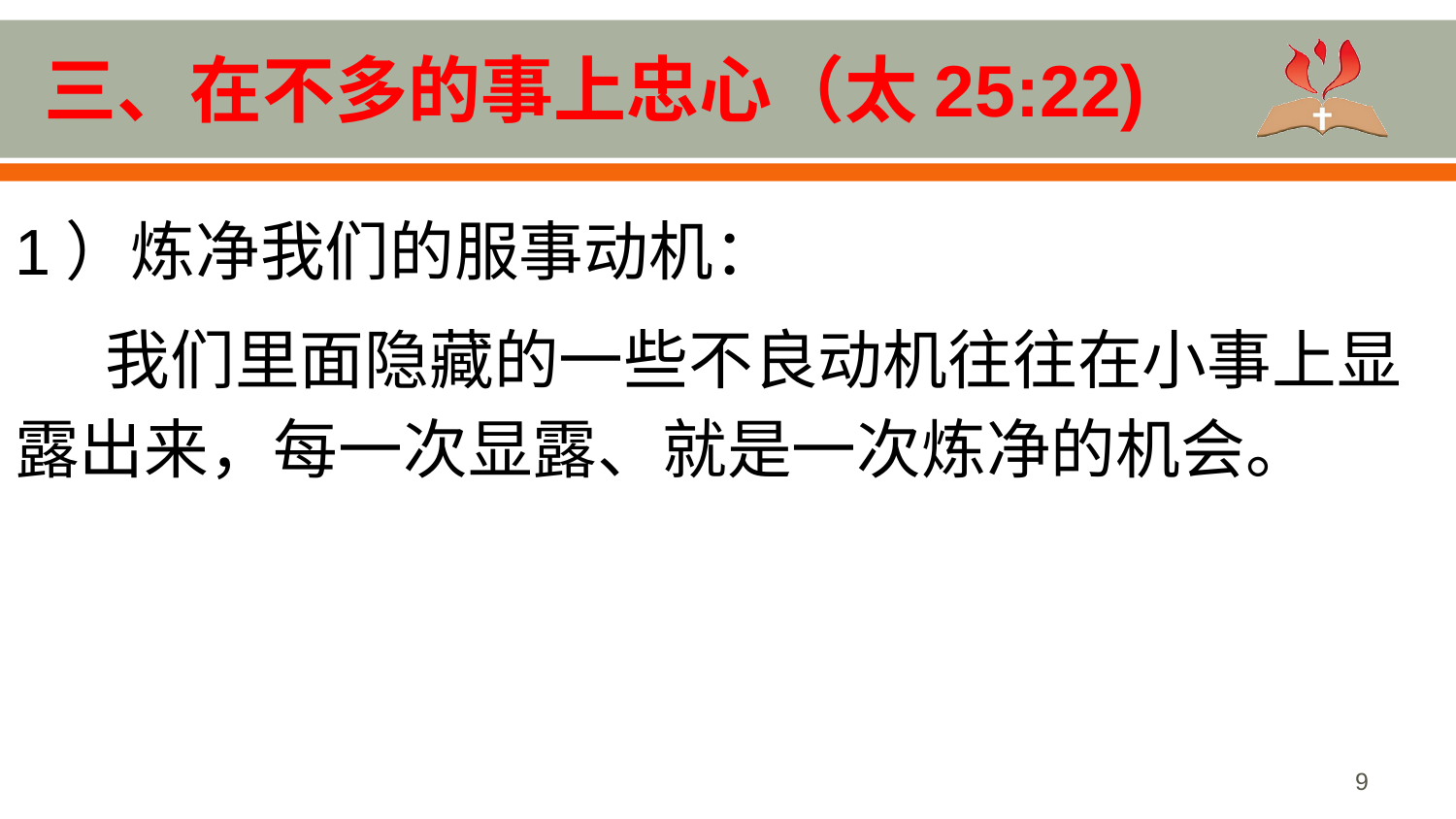

# 三、在不多的事上忠心（太25:22)
1）炼净我们的服事动机：
我们里面隐藏的一些不良动机往往在小事上显露出来，每一次显露、就是一次炼净的机会。
9